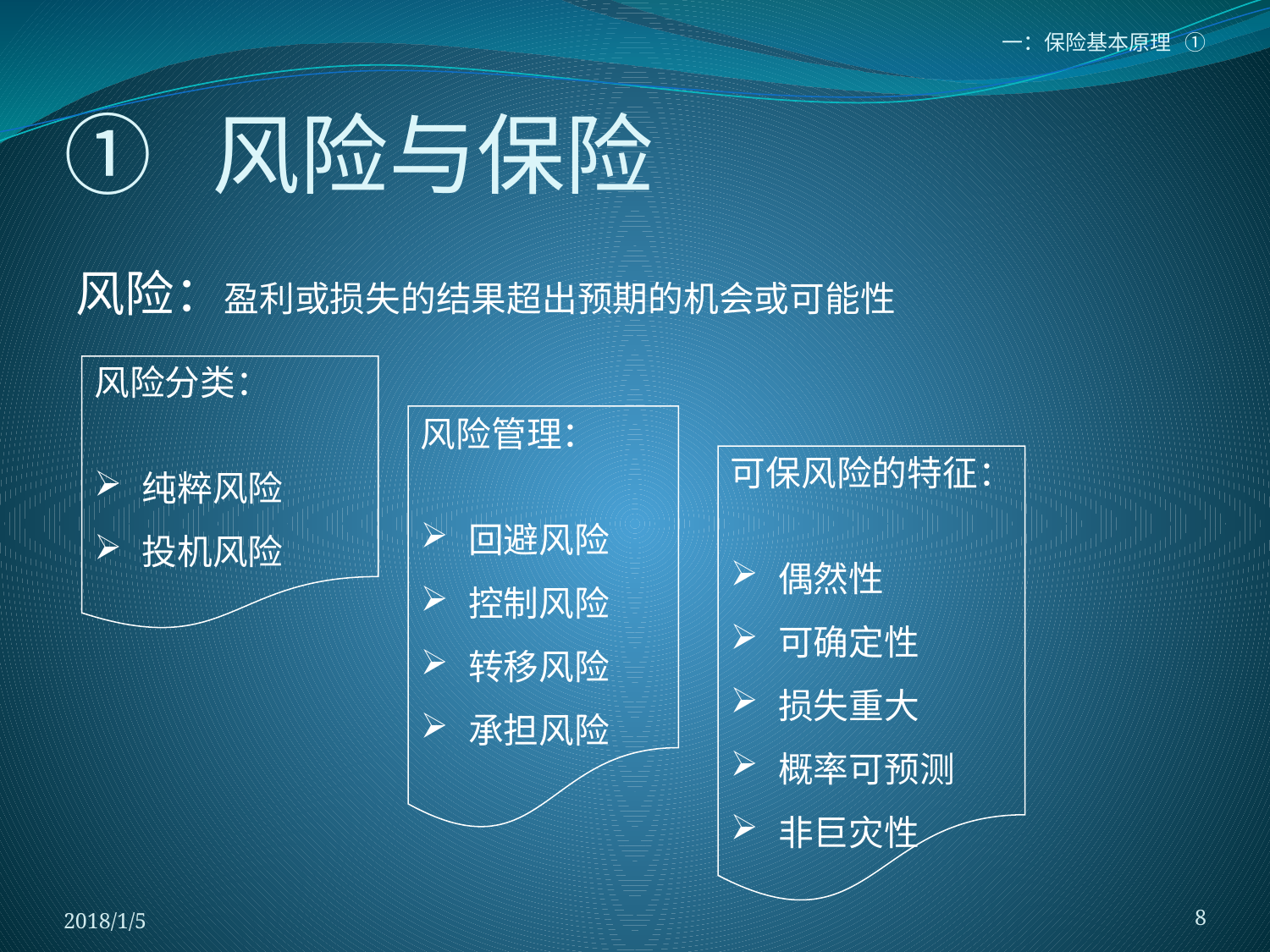

一：保险基本原理   ①
# ①  风险与保险
风险：盈利或损失的结果超出预期的机会或可能性

风险分类：

纯粹风险
投机风险
风险管理：

回避风险
控制风险
转移风险
承担风险

可保风险的特征：

偶然性
可确定性
损失重大
概率可预测
非巨灾性
2018/1/5
8